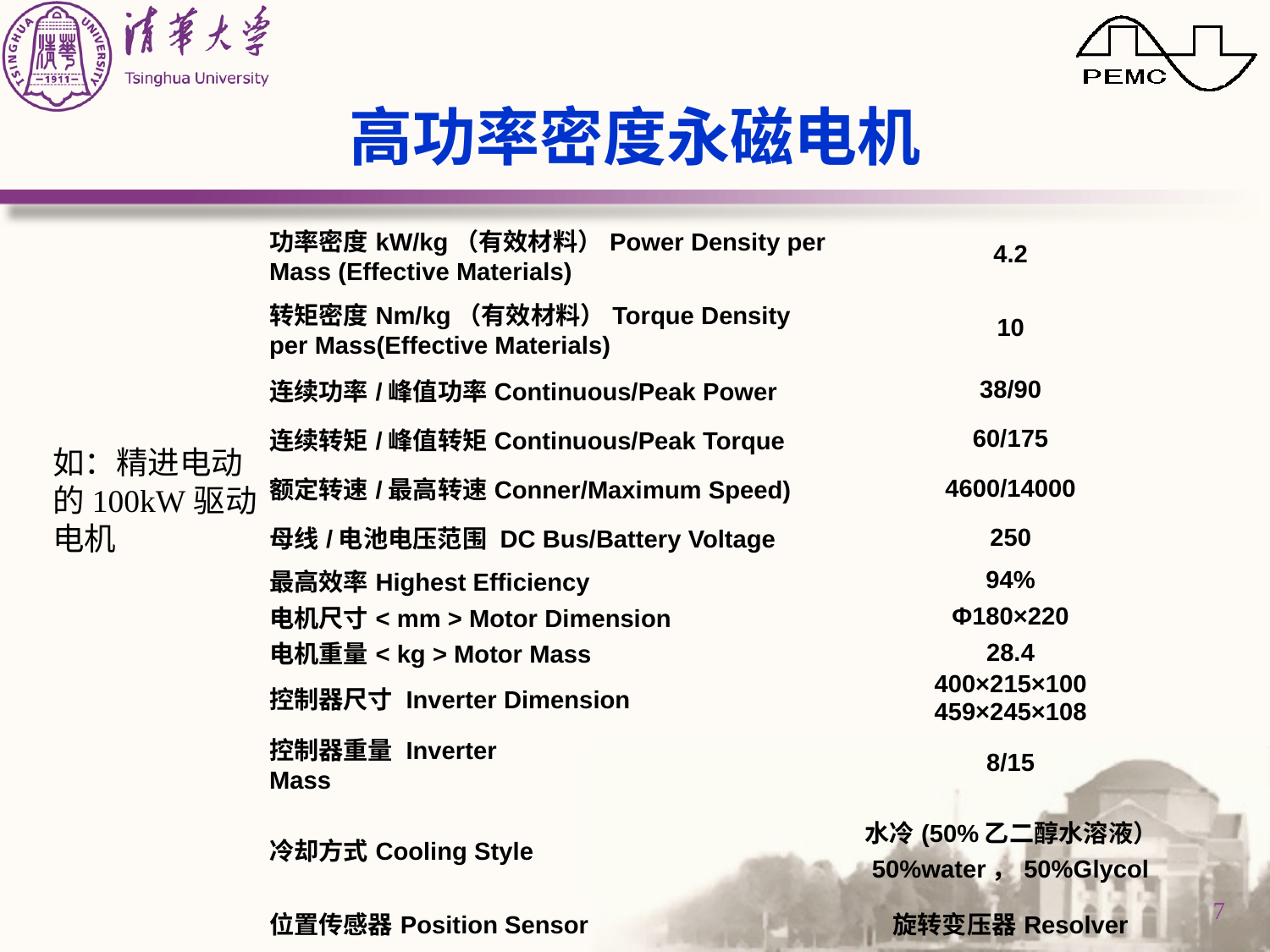

# 高功率密度永磁电机
| 功率密度kW/kg（有效材料）Power Density per Mass (Effective Materials) | 4.2 |
| --- | --- |
| 转矩密度Nm/kg（有效材料）Torque Density per Mass(Effective Materials) | 10 |
| 连续功率/峰值功率Continuous/Peak Power | 38/90 |
| 连续转矩/峰值转矩Continuous/Peak Torque | 60/175 |
| 额定转速/最高转速Conner/Maximum Speed) | 4600/14000 |
| 母线/电池电压范围 DC Bus/Battery Voltage | 250 |
| 最高效率Highest Efficiency | 94% |
| 电机尺寸< mm > Motor Dimension | Φ180×220 |
| 电机重量< kg > Motor Mass | 28.4 |
| 控制器尺寸 Inverter Dimension | 400×215×100 459×245×108 |
| 控制器重量 Inverter Mass | 8/15 |
| 冷却方式Cooling Style | 水冷(50%乙二醇水溶液） 50%water，50%Glycol |
| 位置传感器Position Sensor | 旋转变压器Resolver |
如：精进电动
的100kW驱动
电机
7